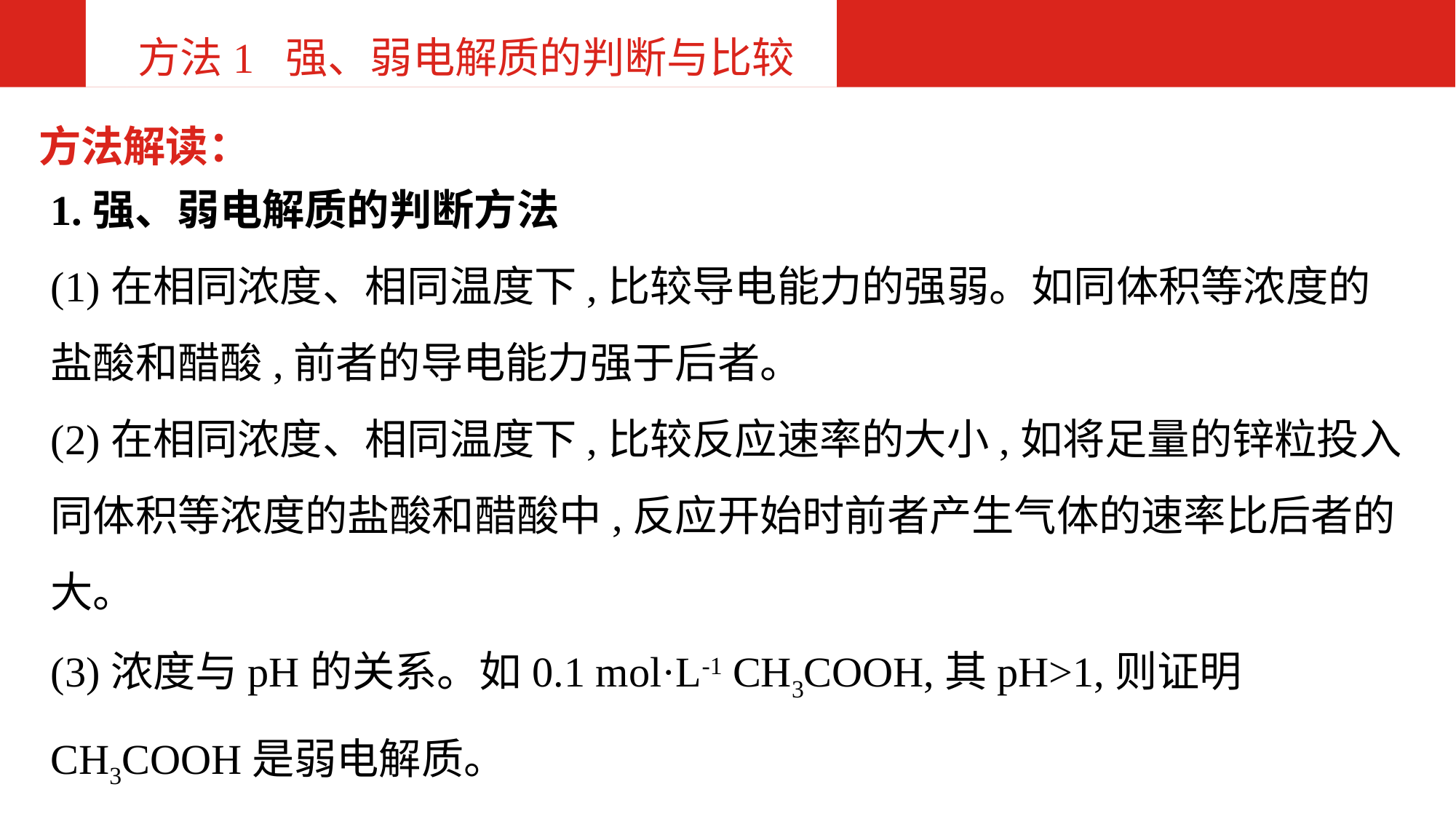

方法1  强、弱电解质的判断与比较

方法解读：
1.强、弱电解质的判断方法
(1)在相同浓度、相同温度下,比较导电能力的强弱。如同体积等浓度的盐酸和醋酸,前者的导电能力强于后者。
(2)在相同浓度、相同温度下,比较反应速率的大小,如将足量的锌粒投入同体积等浓度的盐酸和醋酸中,反应开始时前者产生气体的速率比后者的大。
(3)浓度与pH的关系。如0.1 mol·L-1 CH3COOH,其pH>1,则证明CH3COOH是弱电解质。
(4)测定对应盐的酸碱性。如CH3COONa溶液呈碱性,则证明醋酸是弱酸。